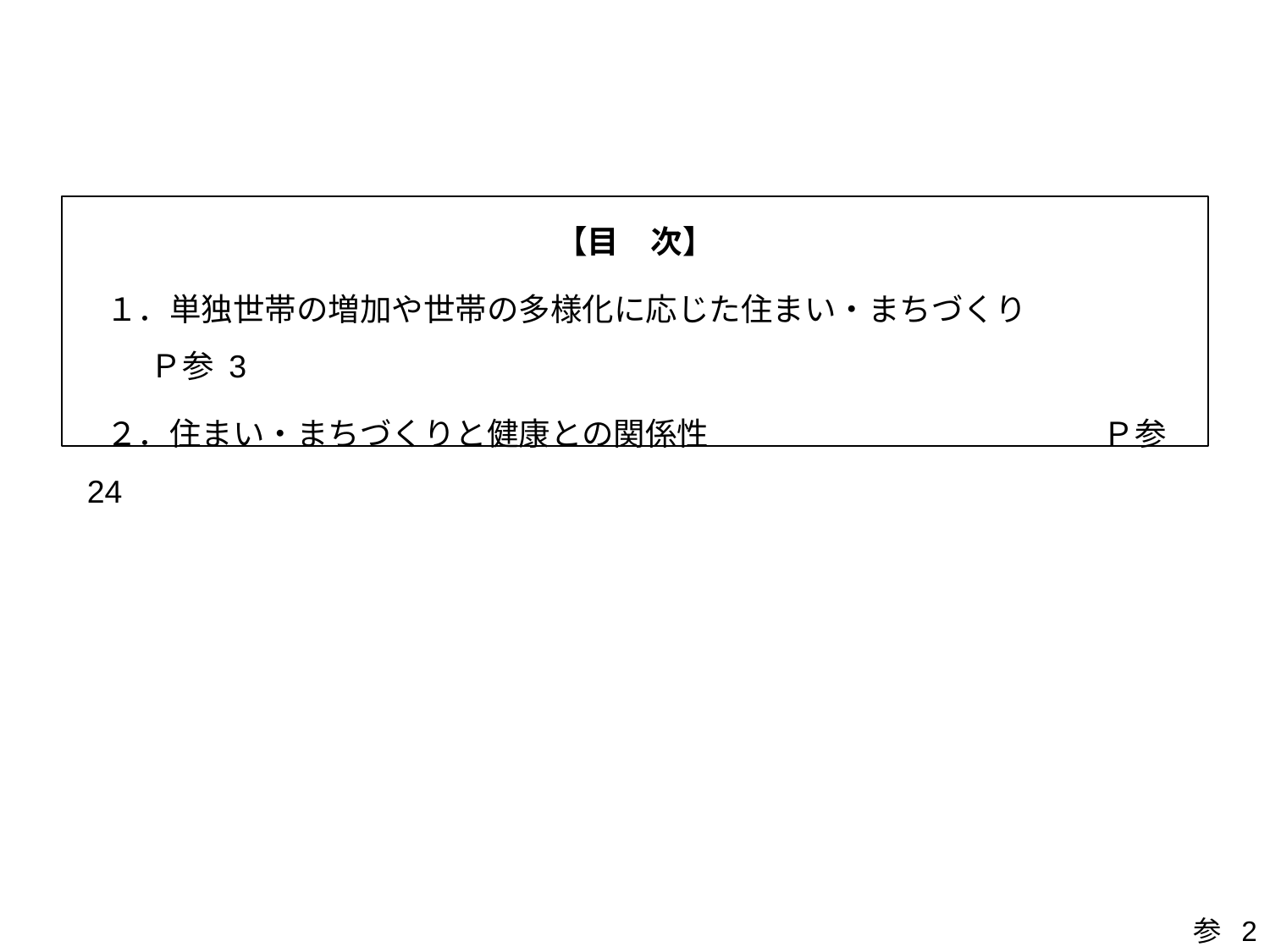

【目　次】
　１．単独世帯の増加や世帯の多様化に応じた住まい・まちづくり	　　　　Ｐ参 3
　２．住まい・まちづくりと健康との関係性			　　　　Ｐ参24
参
2